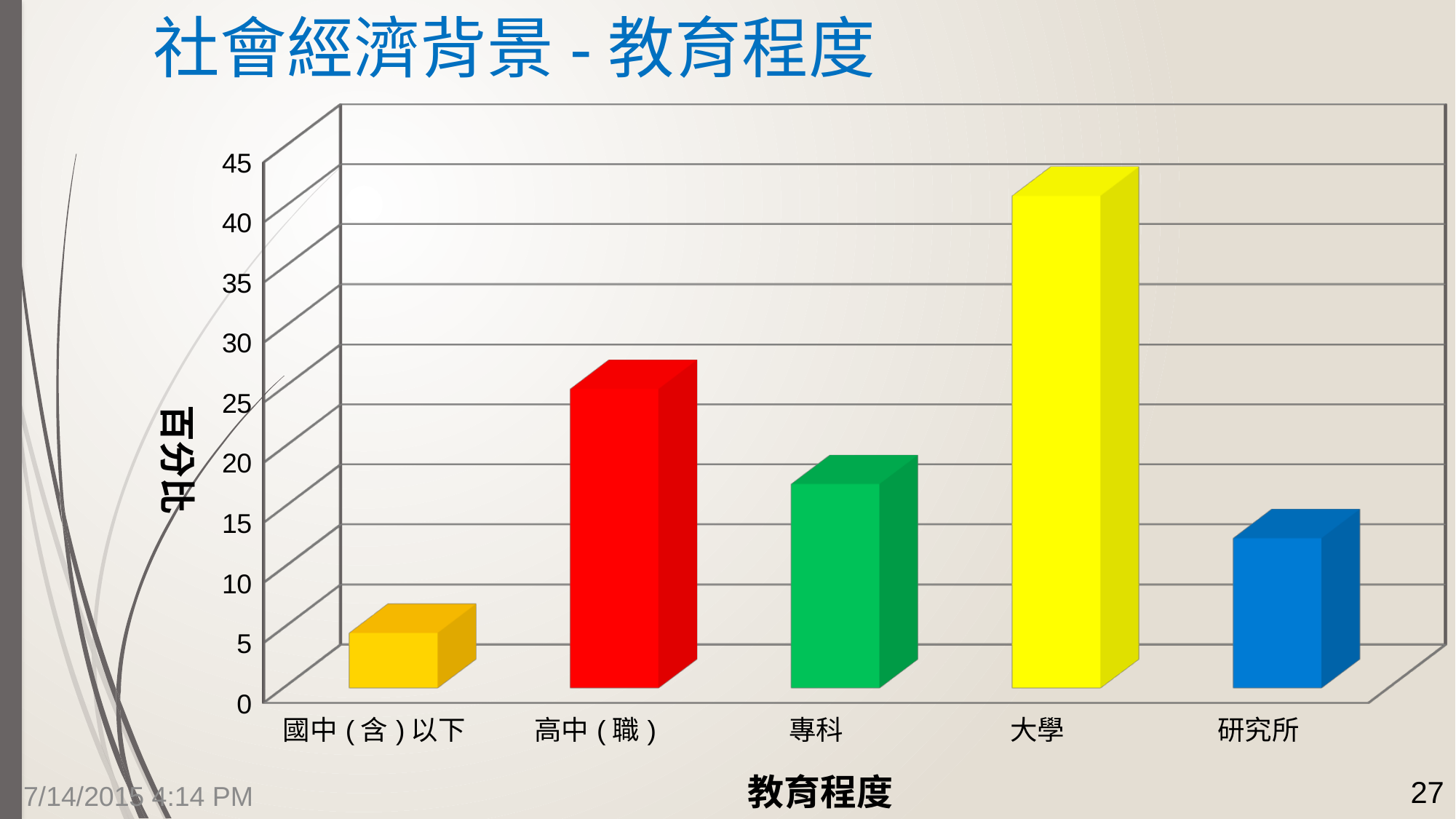

# 社會經濟背景-教育程度

[unsupported chart]

7/14/2015 4:14 PM
27